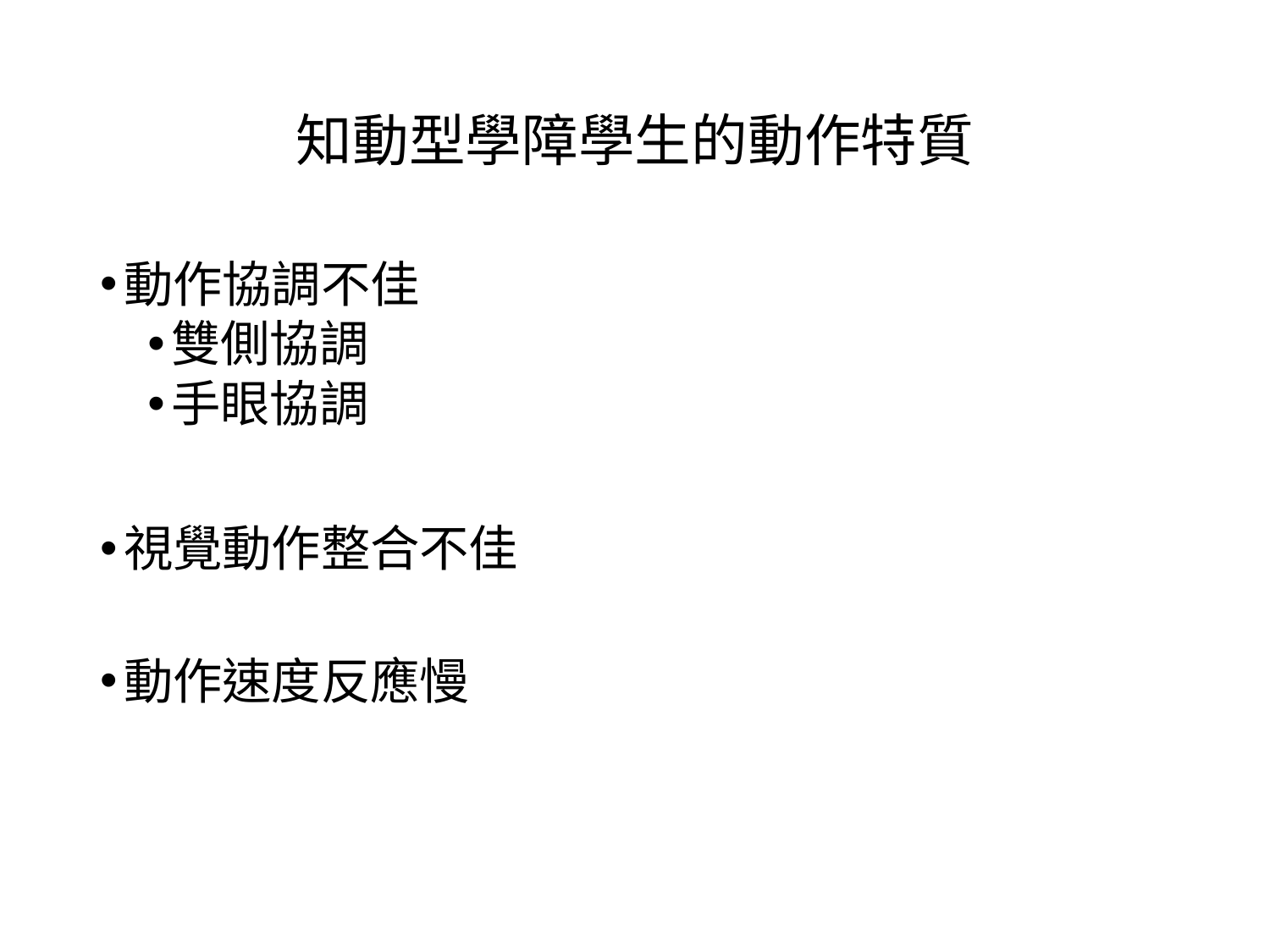

# 知動型學障學生的動作特質
動作協調不佳
雙側協調
手眼協調

視覺動作整合不佳

動作速度反應慢